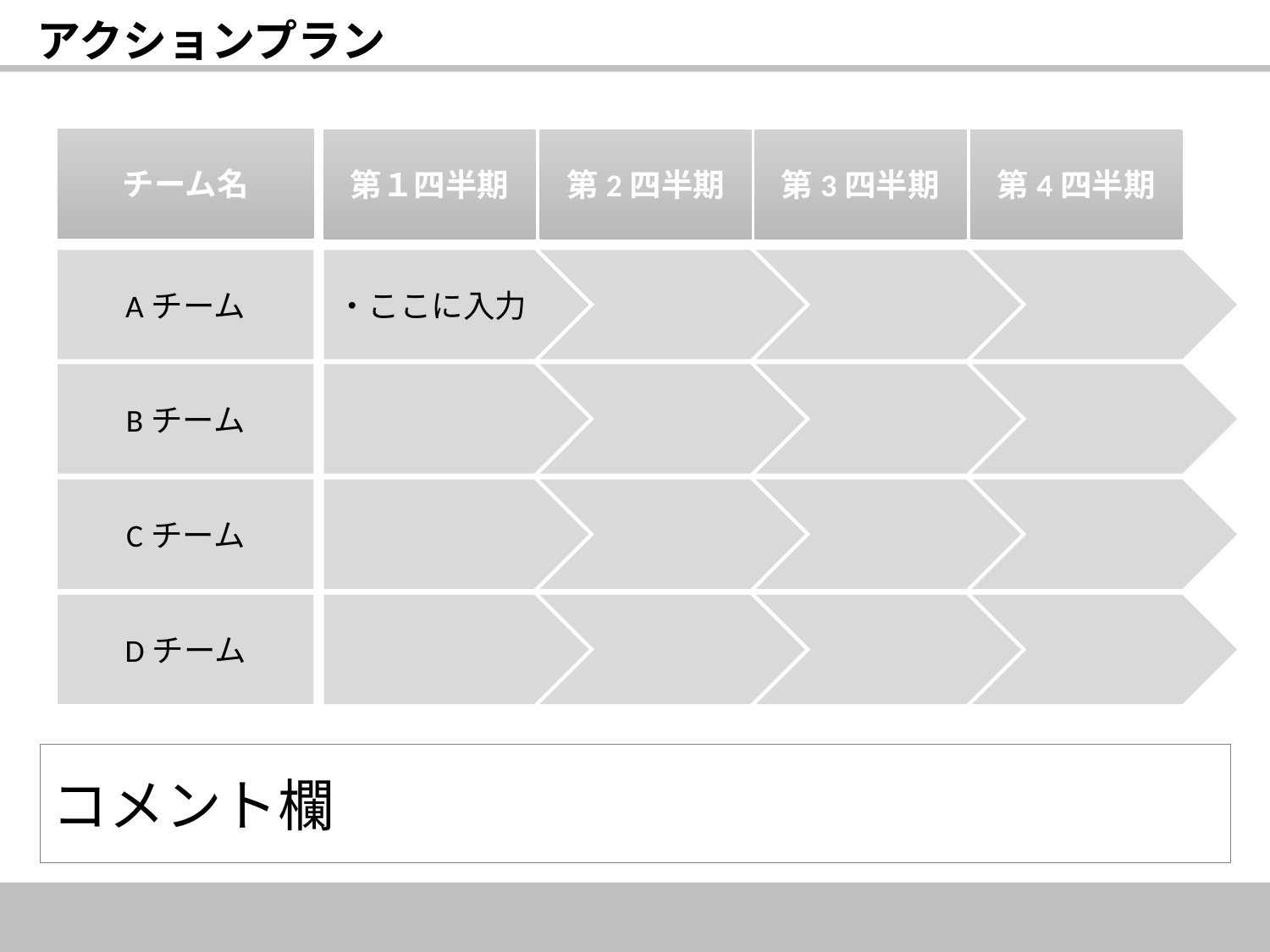

アクションプラン

チーム名
第１四半期
第2四半期
第3四半期
第4四半期
Aチーム
・ここに入力

Bチーム

Cチーム

Dチーム

コメント欄